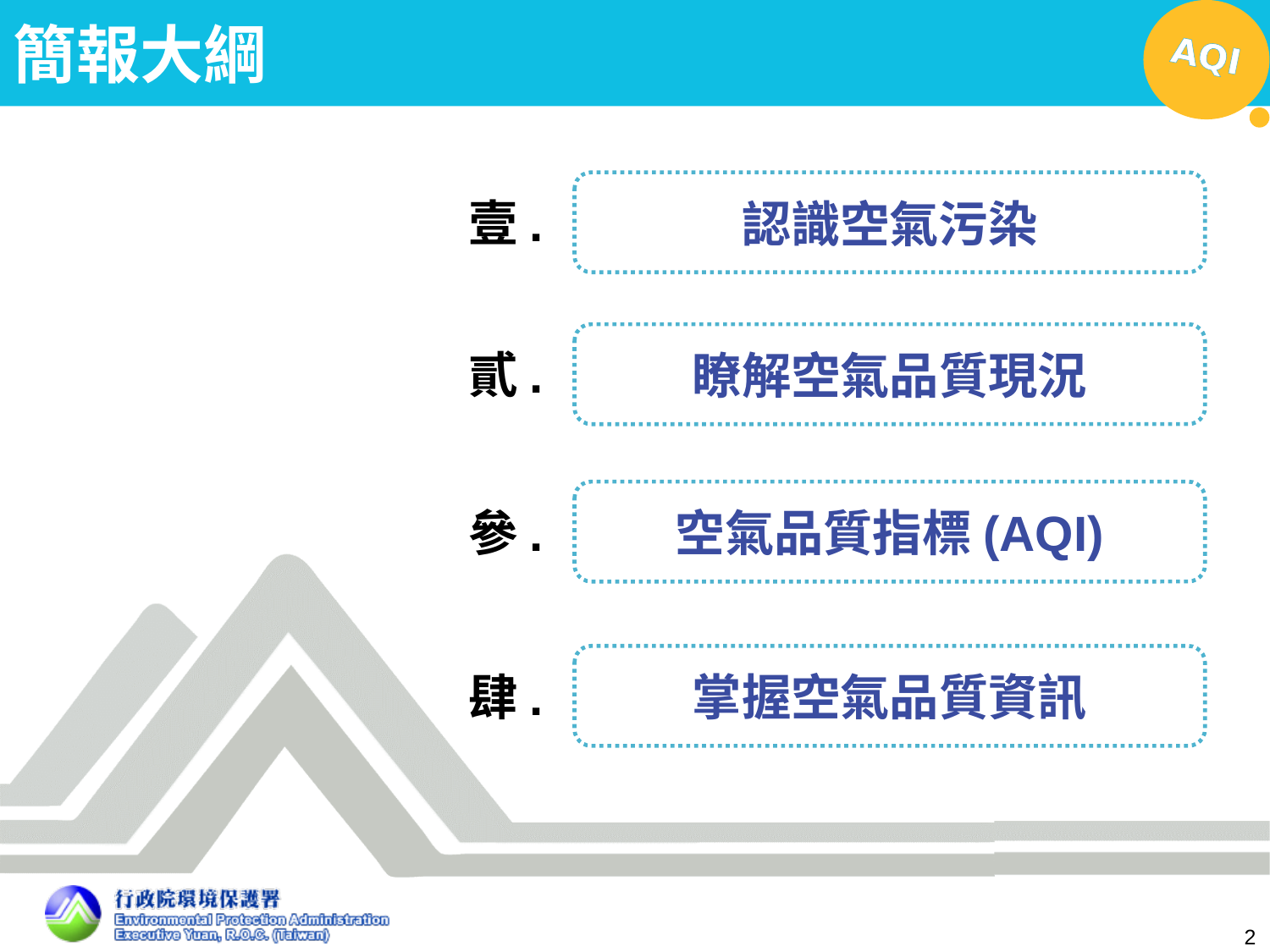

簡報大綱
認識空氣污染
壹.
瞭解空氣品質現況
貳.
空氣品質指標(AQI)
參.
掌握空氣品質資訊
肆.
2